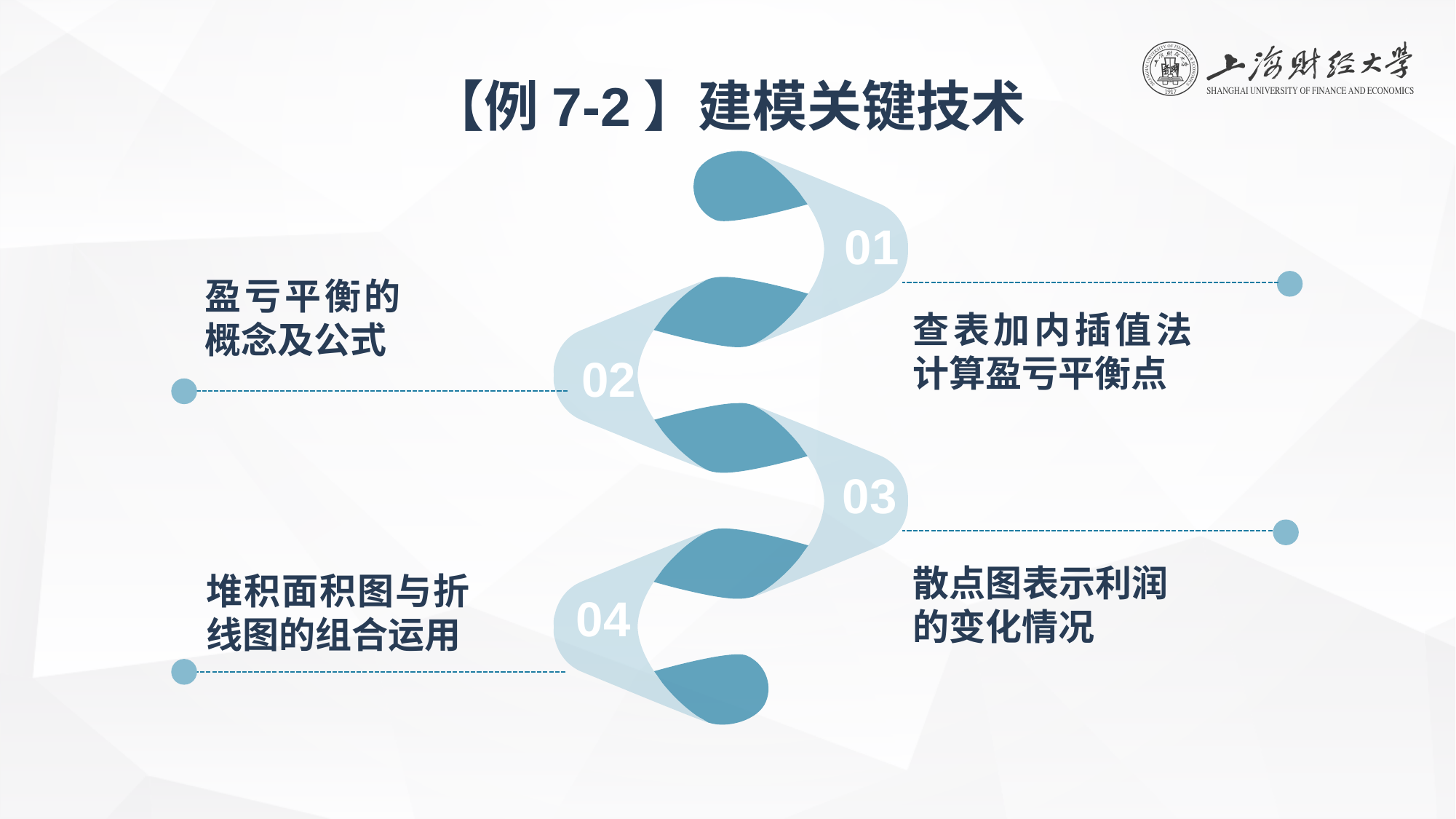

【例7-2】建模关键技术

01
盈亏平衡的概念及公式

查表加内插值法计算盈亏平衡点
02

03

散点图表示利润的变化情况
堆积面积图与折线图的组合运用
04